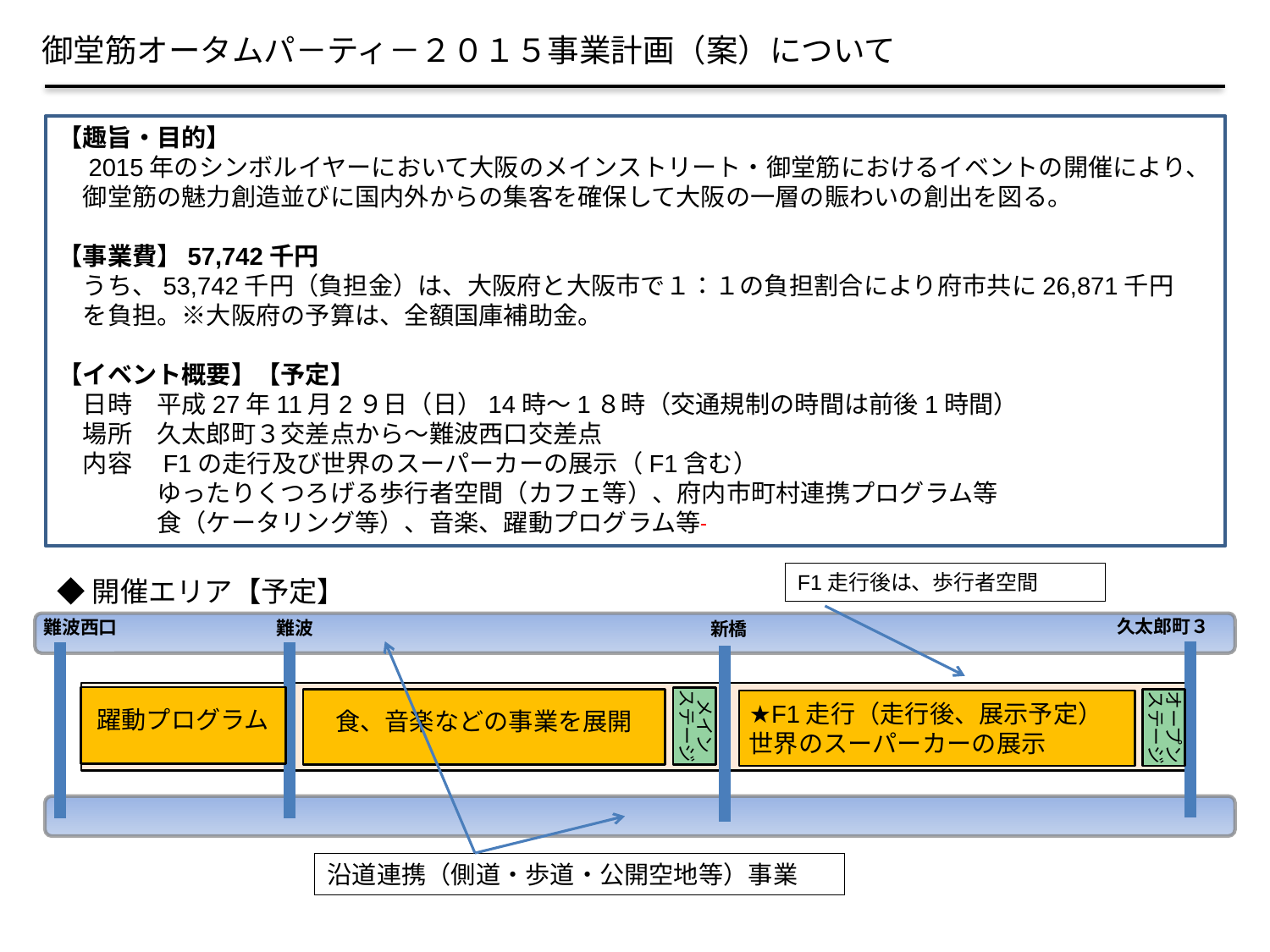

御堂筋オータムパ－ティ－２０１５事業計画（案）について
【趣旨・目的】
　2015年のシンボルイヤーにおいて大阪のメインストリート・御堂筋におけるイベントの開催により、
　御堂筋の魅力創造並びに国内外からの集客を確保して大阪の一層の賑わいの創出を図る。

【事業費】57,742千円
　うち、53,742千円（負担金）は、大阪府と大阪市で１：１の負担割合により府市共に26,871千円
　を負担。※大阪府の予算は、全額国庫補助金。

【イベント概要】【予定】
　日時　平成27年11月2９日（日）14時～1８時（交通規制の時間は前後1時間）
　場所　久太郎町３交差点から～難波西口交差点
　内容　F1の走行及び世界のスーパーカーの展示（F1含む）
　　　　ゆったりくつろげる歩行者空間（カフェ等）、府内市町村連携プログラム等
　　　　食（ケータリング等）、音楽、躍動プログラム等
F1走行後は、歩行者空間
◆開催エリア【予定】
久太郎町３
新橋
難波西口

難波

メイン
ステージ
食、音楽などの事業を展開
躍動プログラム
オープン
ステージ
★F1走行（走行後、展示予定）
世界のスーパーカーの展示

沿道連携（側道・歩道・公開空地等）事業